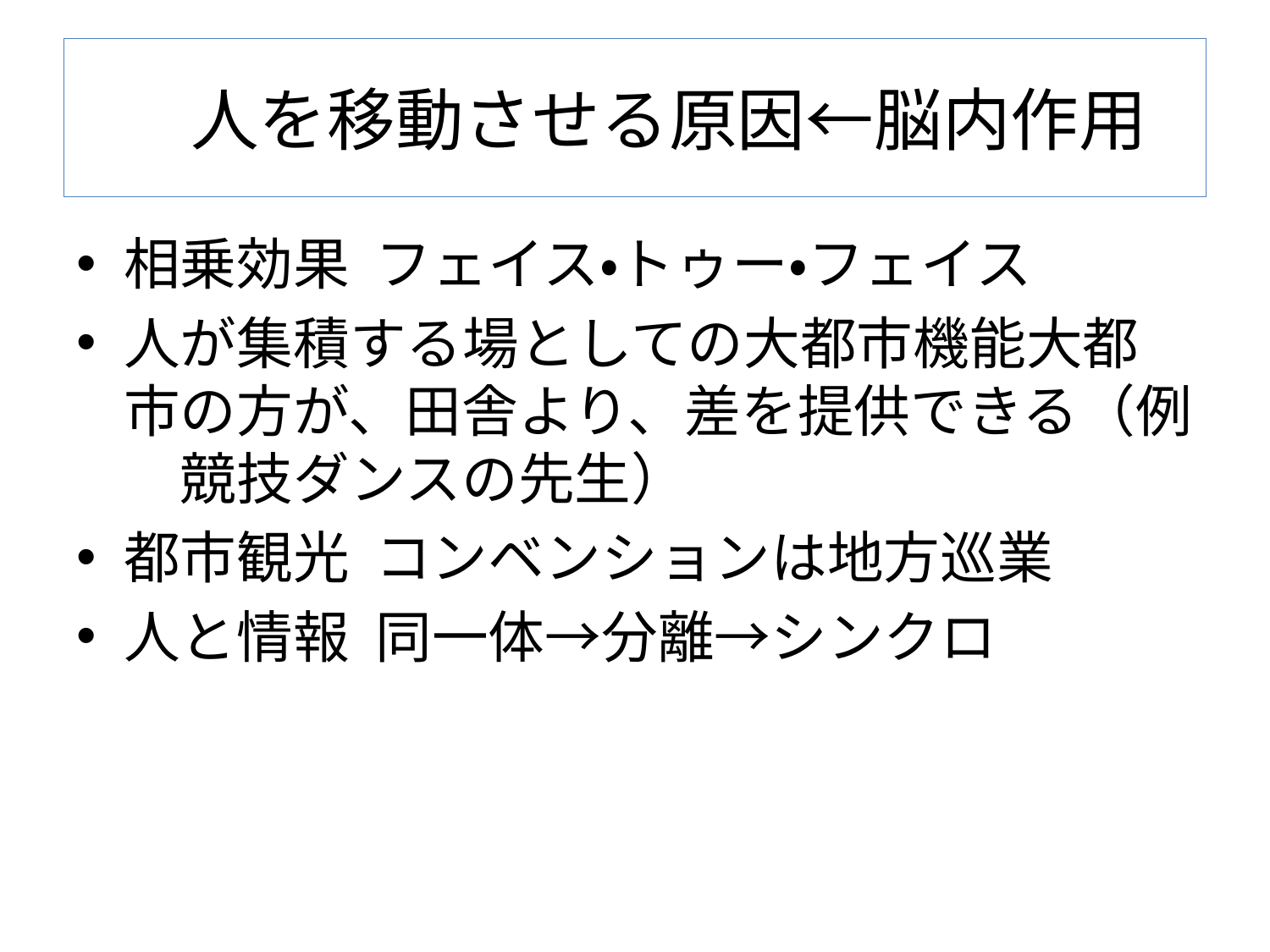

# 人を移動させる原因←脳内作用
相乗効果  フェイス・トゥー・フェイス
人が集積する場としての大都市機能大都市の方が、田舎より、差を提供できる（例　競技ダンスの先生）
都市観光  コンベンションは地方巡業
人と情報  同一体→分離→シンクロ